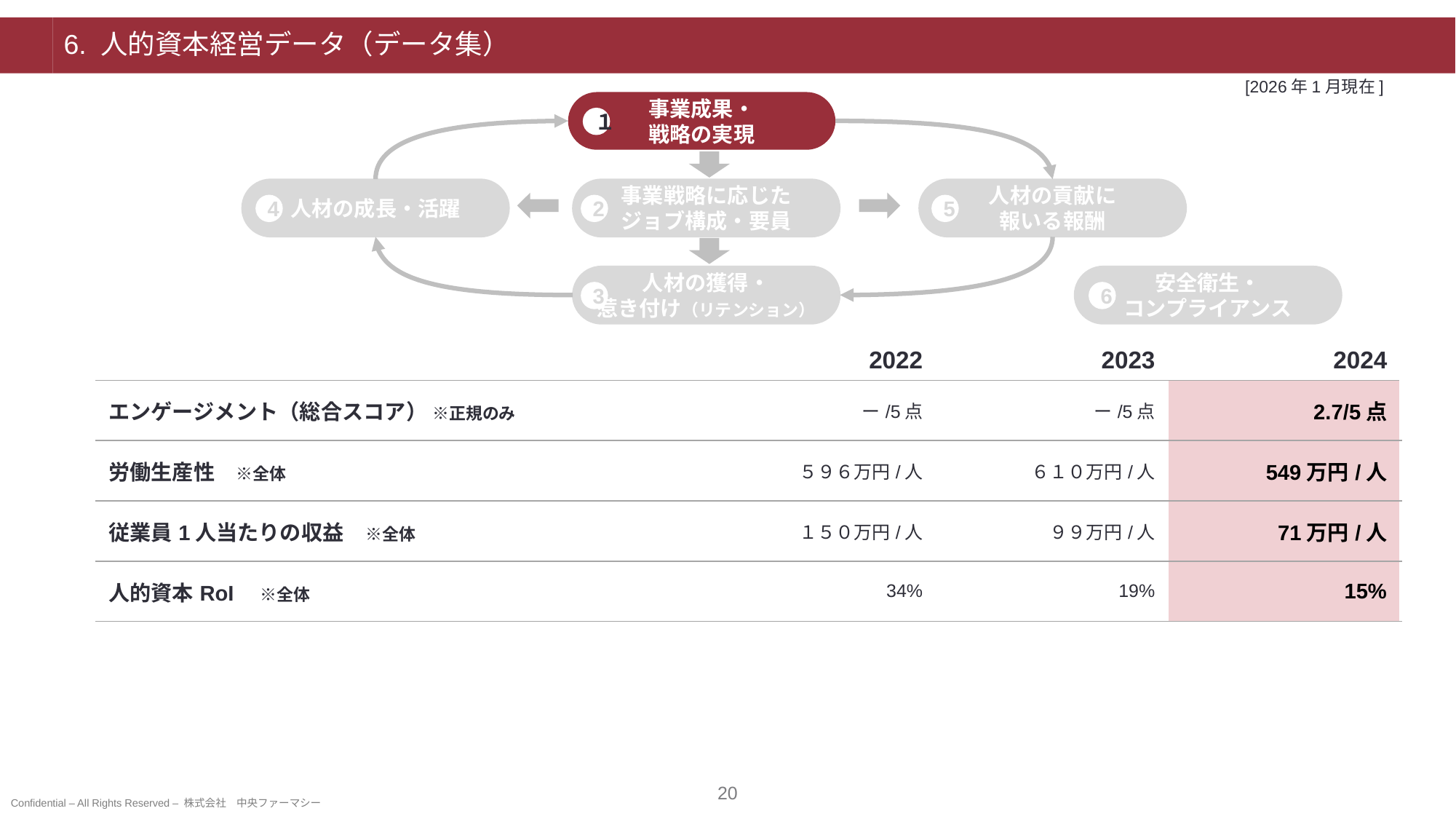

# 6. 人的資本経営データ（データ集）
[2026年1月現在]
事業成果・
戦略の実現
１

人材の貢献に
報いる報酬
人材の成長・活躍
事業戦略に応じた
ジョブ構成・要員

4
2
5

人材の獲得・
惹き付け（リテンション）
安全衛生・
コンプライアンス
3
6
|  |  | 2022 | 2023 | 2024 |
| --- | --- | --- | --- | --- |
|  | エンゲージメント（総合スコア） ※正規のみ | ー/5点 | ー/5点 | 2.7/5点 |
|  | 労働生産性　※全体 | ５９６万円/人 | ６１０万円/人 | 549万円/人 |
|  | 従業員1人当たりの収益　※全体 | １５０万円/人 | ９９万円/人 | 71万円/人 |
|  | 人的資本RoI　※全体 | 34% | 19% | 15% |
20